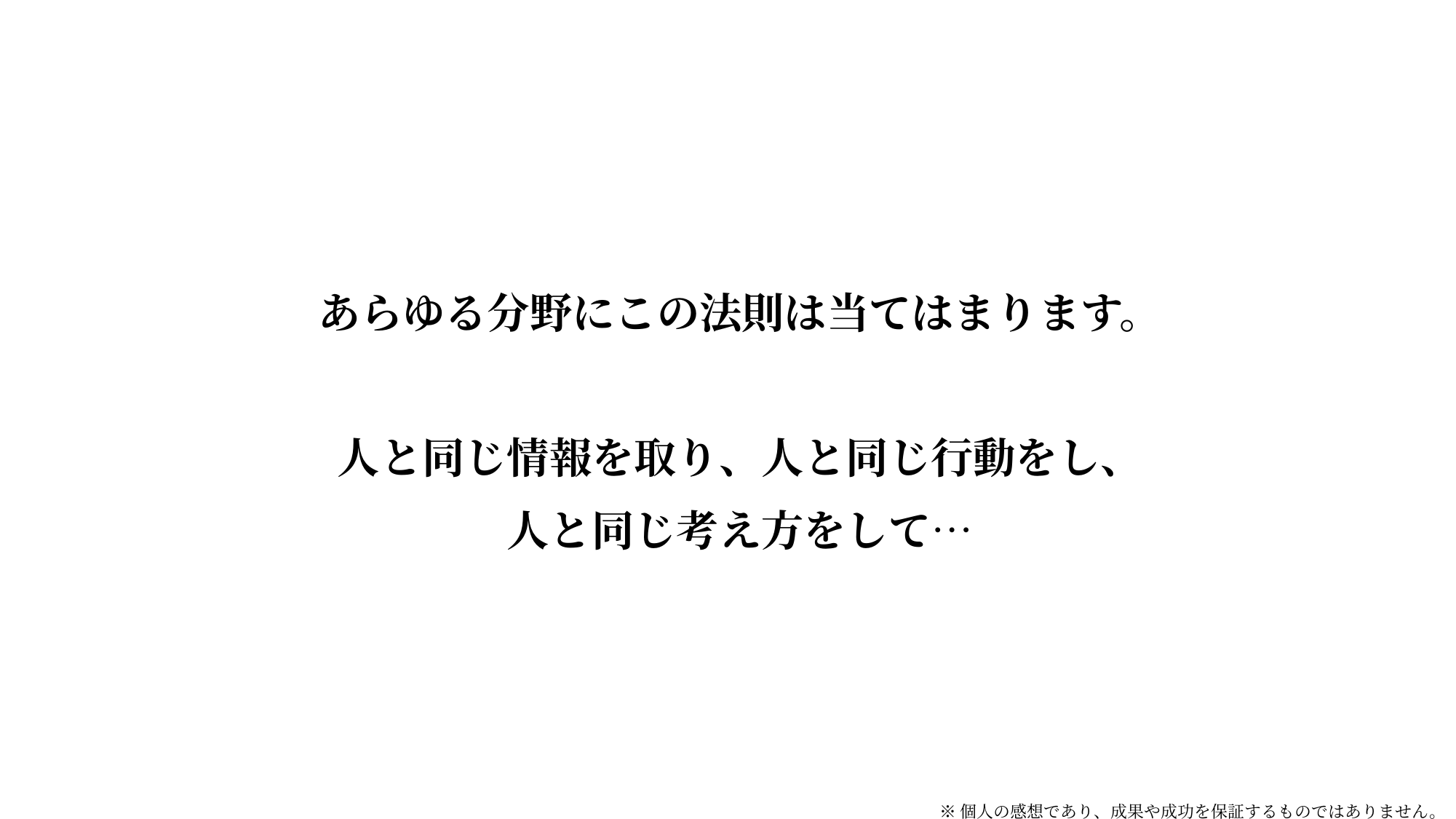

あらゆる分野にこの法則は当てはまります。

人と同じ情報を取り、人と同じ行動をし、
人と同じ考え方をして…
※個人の感想であり、成果や成功を保証するものではありません。